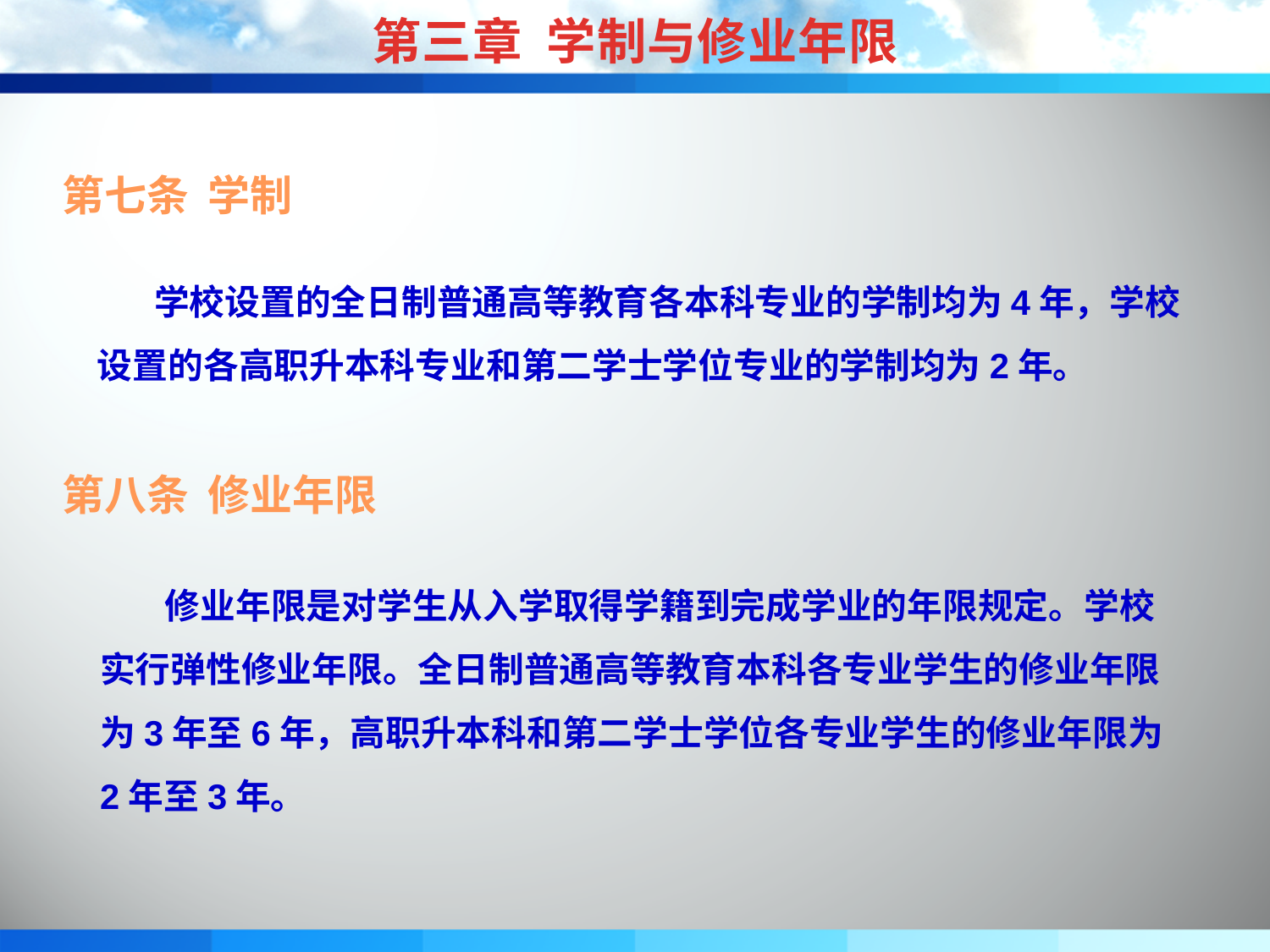

第三章  学制与修业年限
第七条  学制
      学校设置的全日制普通高等教育各本科专业的学制均为4年，学校设置的各高职升本科专业和第二学士学位专业的学制均为2年。
第八条  修业年限
       修业年限是对学生从入学取得学籍到完成学业的年限规定。学校实行弹性修业年限。全日制普通高等教育本科各专业学生的修业年限为3年至6年，高职升本科和第二学士学位各专业学生的修业年限为2年至3年。